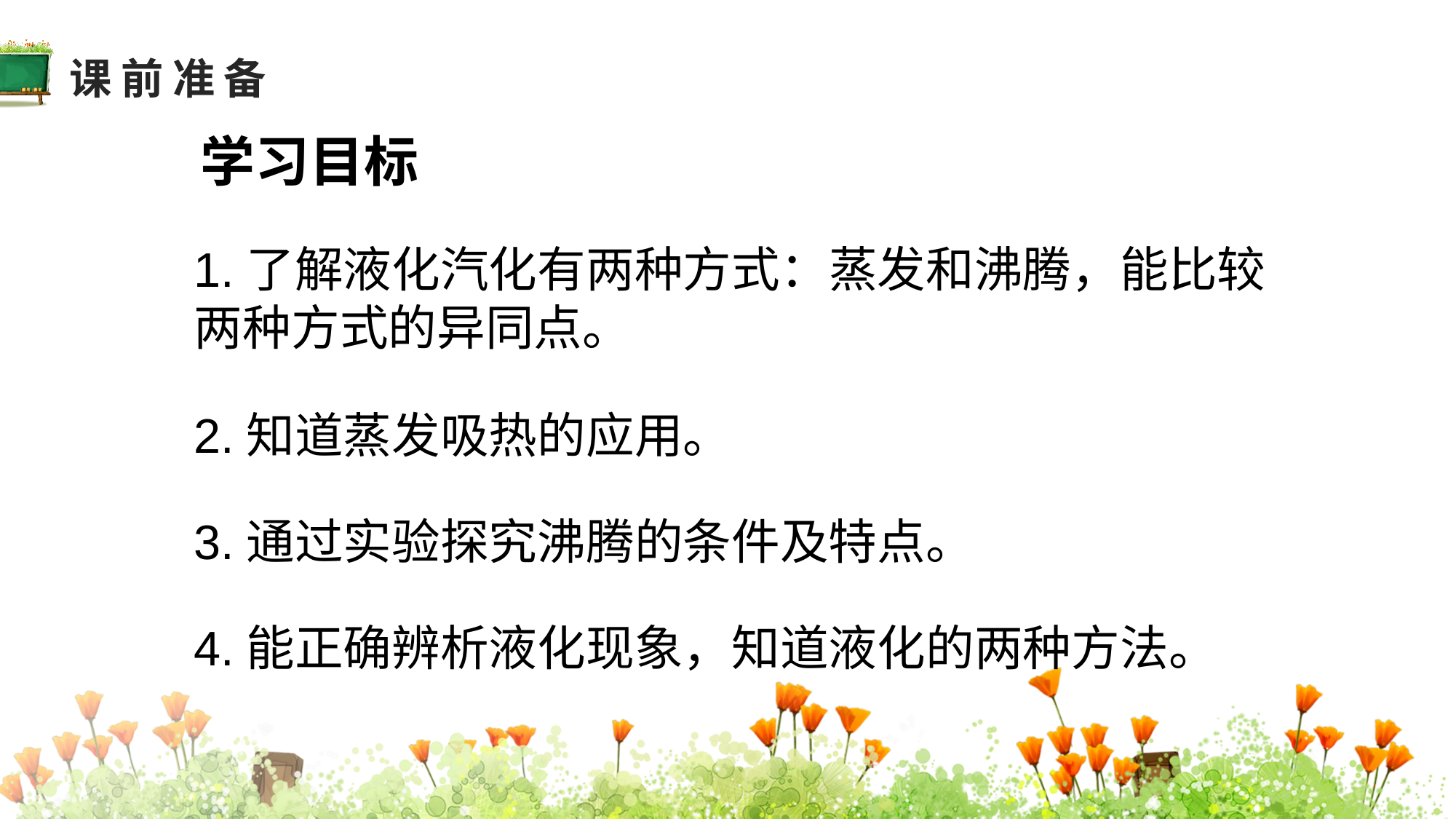

课前准备
学习目标
1.了解液化汽化有两种方式：蒸发和沸腾，能比较两种方式的异同点。
教学分析
2.知道蒸发吸热的应用。
3.通过实验探究沸腾的条件及特点。
4.能正确辨析液化现象，知道液化的两种方法。